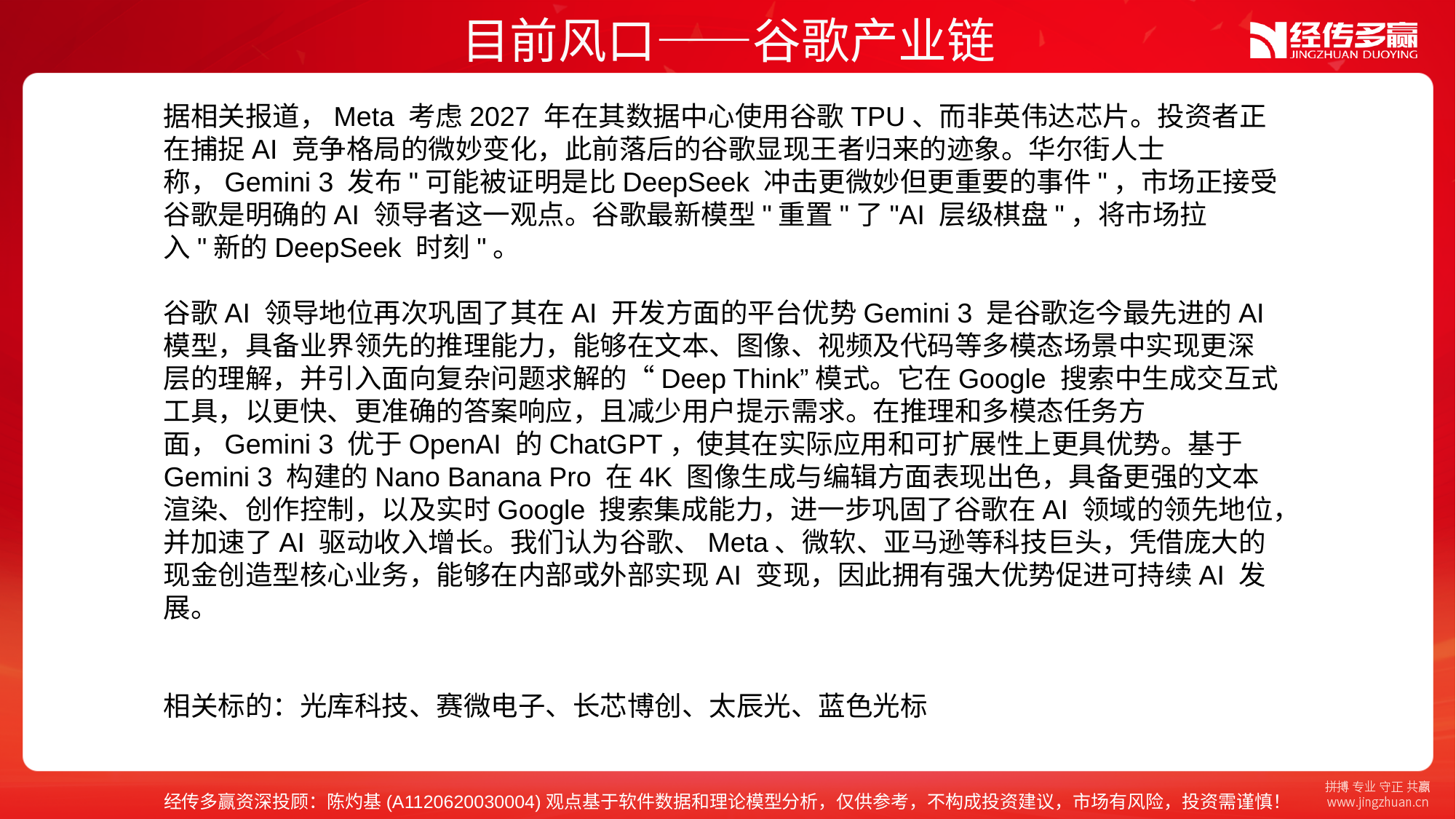

目前风口——谷歌产业链
据相关报道，Meta 考虑2027 年在其数据中心使用谷歌TPU、而非英伟达芯片。投资者正在捕捉AI 竞争格局的微妙变化，此前落后的谷歌显现王者归来的迹象。华尔街人士称，Gemini 3 发布"可能被证明是比DeepSeek 冲击更微妙但更重要的事件"，市场正接受谷歌是明确的AI 领导者这一观点。谷歌最新模型"重置"了"AI 层级棋盘"，将市场拉入"新的DeepSeek 时刻"。

谷歌AI 领导地位再次巩固了其在AI 开发方面的平台优势Gemini 3 是谷歌迄今最先进的AI 模型，具备业界领先的推理能力，能够在文本、图像、视频及代码等多模态场景中实现更深层的理解，并引入面向复杂问题求解的“Deep Think”模式。它在Google 搜索中生成交互式工具，以更快、更准确的答案响应，且减少用户提示需求。在推理和多模态任务方面，Gemini 3 优于OpenAI 的ChatGPT，使其在实际应用和可扩展性上更具优势。基于Gemini 3 构建的Nano Banana Pro 在4K 图像生成与编辑方面表现出色，具备更强的文本渲染、创作控制，以及实时Google 搜索集成能力，进一步巩固了谷歌在AI 领域的领先地位，并加速了AI 驱动收入增长。我们认为谷歌、Meta、微软、亚马逊等科技巨头，凭借庞大的现金创造型核心业务，能够在内部或外部实现AI 变现，因此拥有强大优势促进可持续AI 发展。

相关标的：光库科技、赛微电子、长芯博创、太辰光、蓝色光标